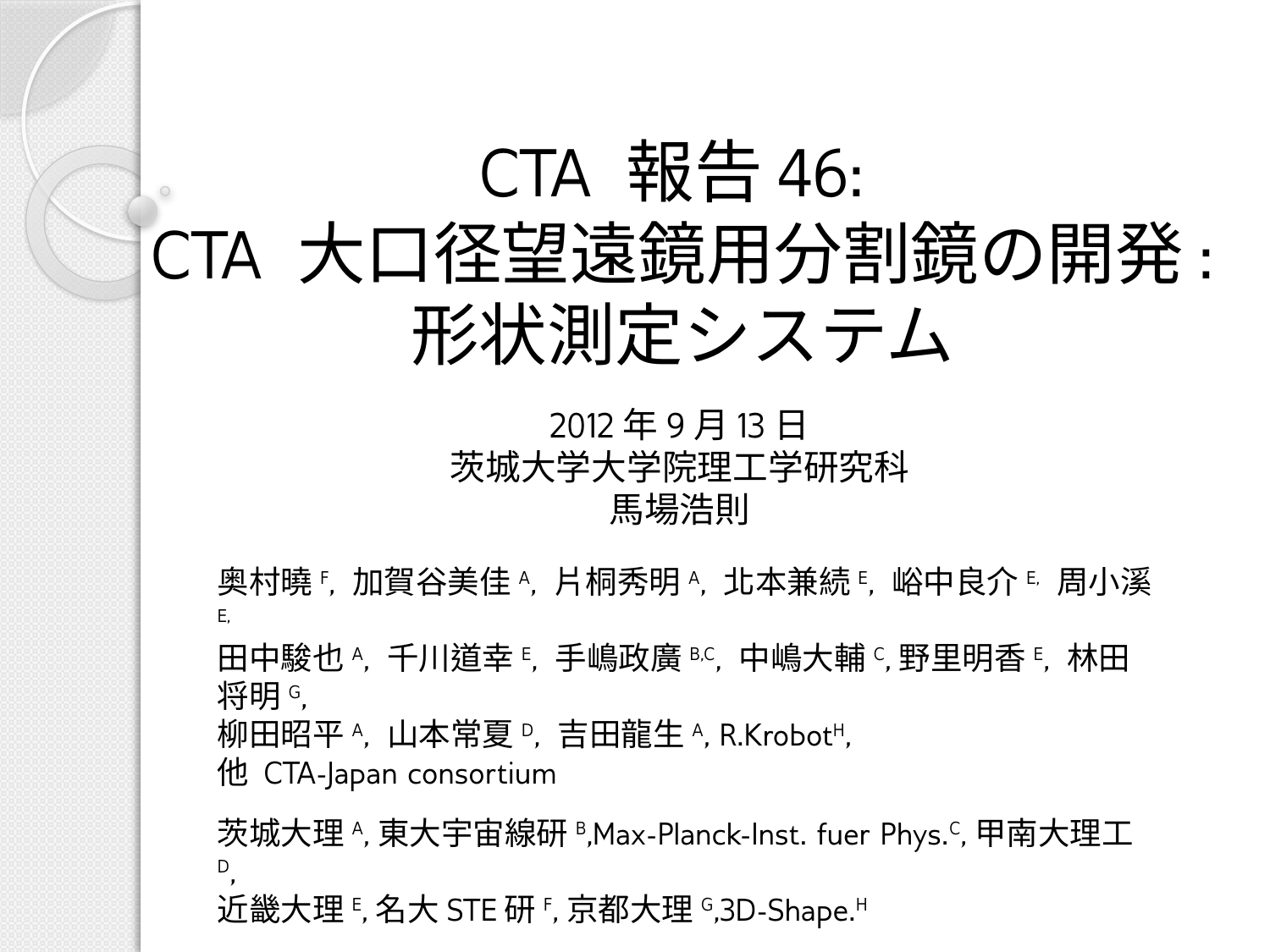

# CTA 報告46: CTA 大口径望遠鏡用分割鏡の開発: 形状測定システム
2012年9月13日
茨城大学大学院理工学研究科
馬場浩則
奥村曉F, 加賀谷美佳A, 片桐秀明A, 北本兼続E, 峪中良介E, 周小溪E,
田中駿也A, 千川道幸E, 手嶋政廣B,C, 中嶋大輔C,野里明香E, 林田将明G,
柳田昭平A, 山本常夏D, 吉田龍生A, R.KrobotH,
他 CTA-Japan consortium

茨城大理A,東大宇宙線研B,Max-Planck-Inst. fuer Phys.C,甲南大理工D,
近畿大理E,名大STE研F,京都大理G,3D-Shape.H